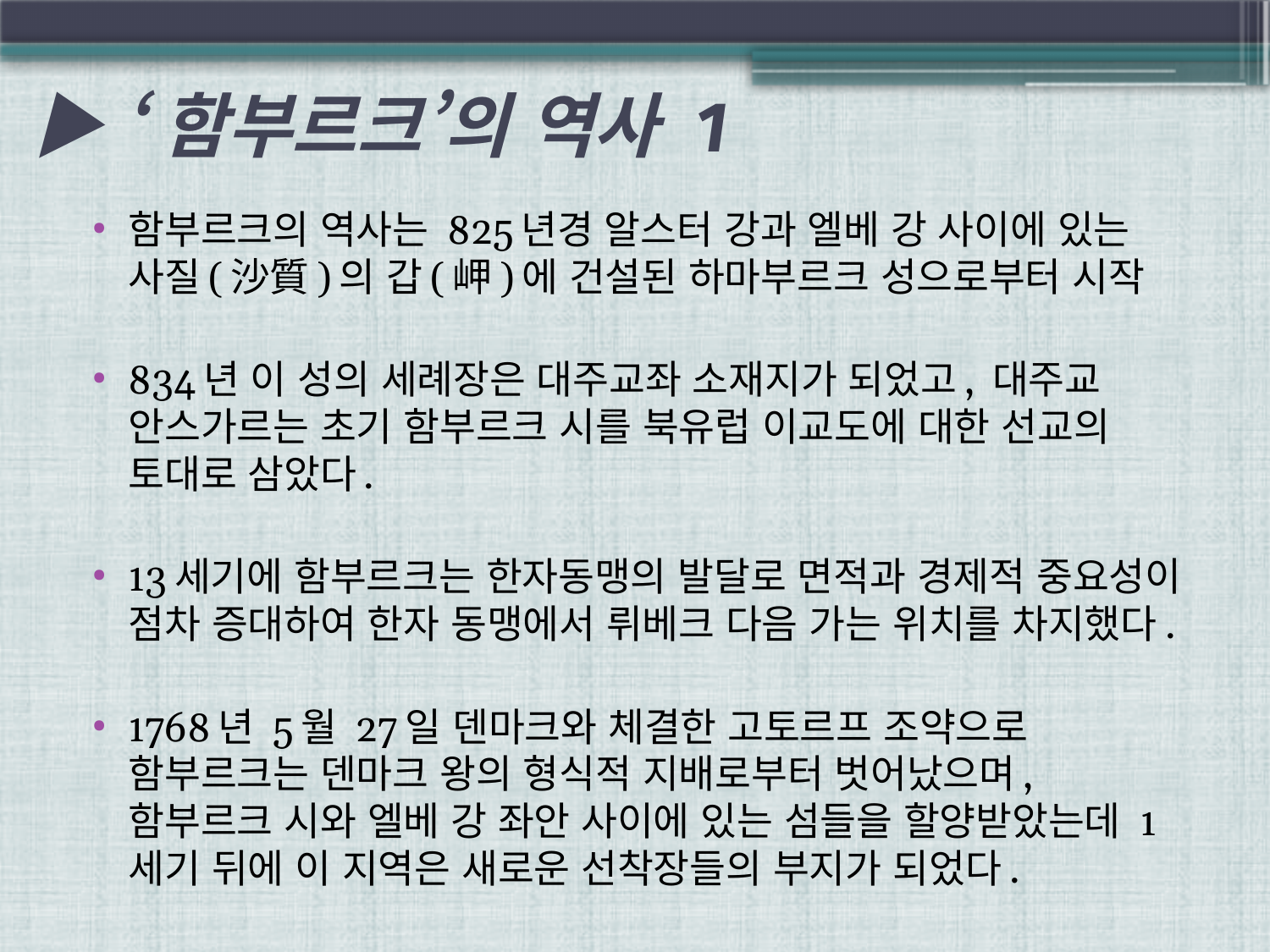

# ▶ ‘함부르크’의 역사 1
함부르크의 역사는 825년경 알스터 강과 엘베 강 사이에 있는 사질(沙質)의 갑(岬)에 건설된 하마부르크 성으로부터 시작

834년 이 성의 세례장은 대주교좌 소재지가 되었고, 대주교 안스가르는 초기 함부르크 시를 북유럽 이교도에 대한 선교의 토대로 삼았다.

13세기에 함부르크는 한자동맹의 발달로 면적과 경제적 중요성이 점차 증대하여 한자 동맹에서 뤼베크 다음 가는 위치를 차지했다.

1768년 5월 27일 덴마크와 체결한 고토르프 조약으로 함부르크는 덴마크 왕의 형식적 지배로부터 벗어났으며, 함부르크 시와 엘베 강 좌안 사이에 있는 섬들을 할양받았는데 1세기 뒤에 이 지역은 새로운 선착장들의 부지가 되었다.